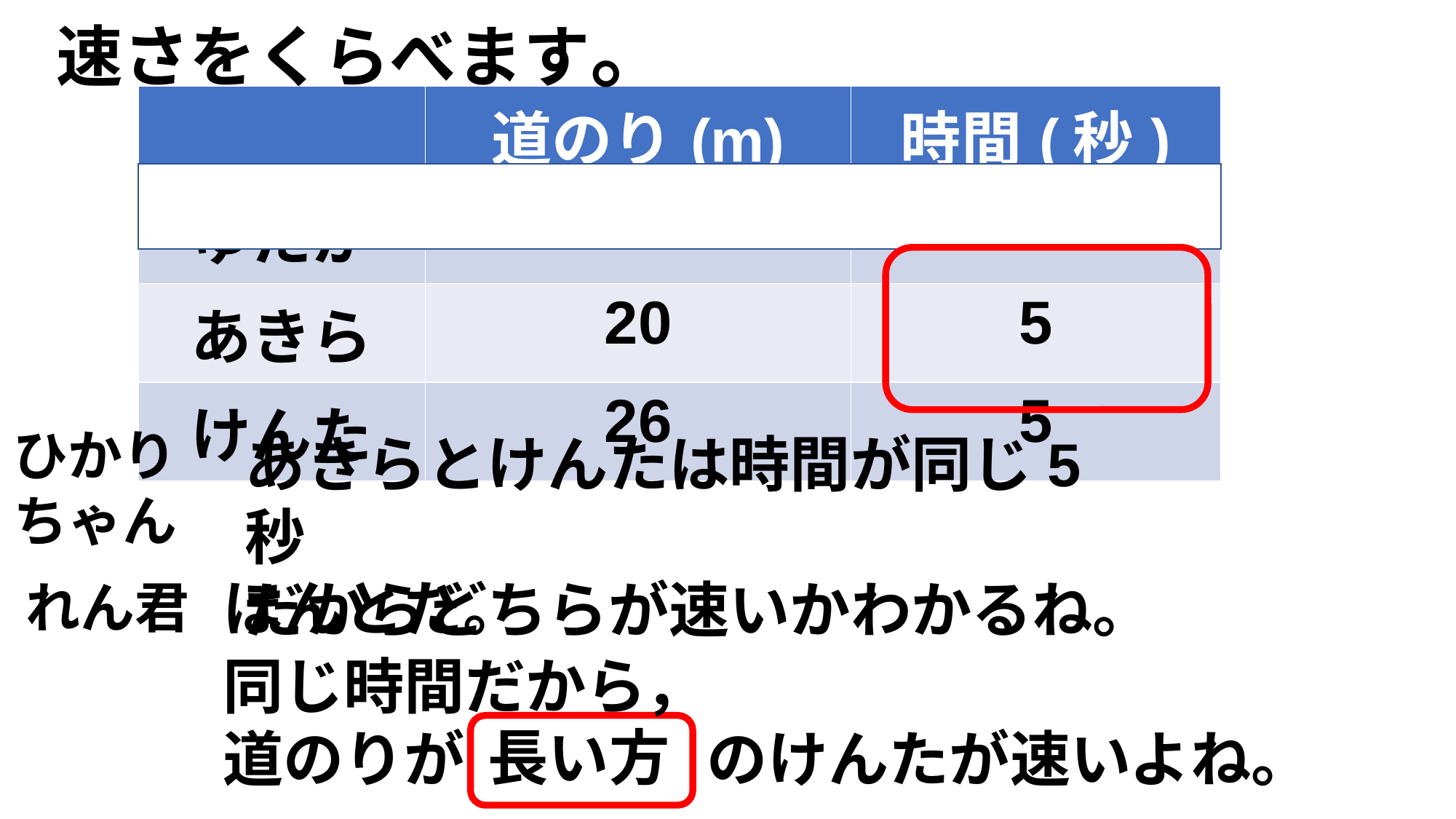

速さをくらべます。
|  | 道のり(m) | 時間(秒) |
| --- | --- | --- |
| ゆたか | 20 | 4 |
| あきら | 20 | 5 |
| けんた | 26 | 5 |

ひかりちゃん
あきらとけんたは時間が同じ5秒
だからどちらが速いかわかるね。
ほんとだ。
れん君
同じ時間だから，
道のりが　　　　のけんたが速いよね。
長い方